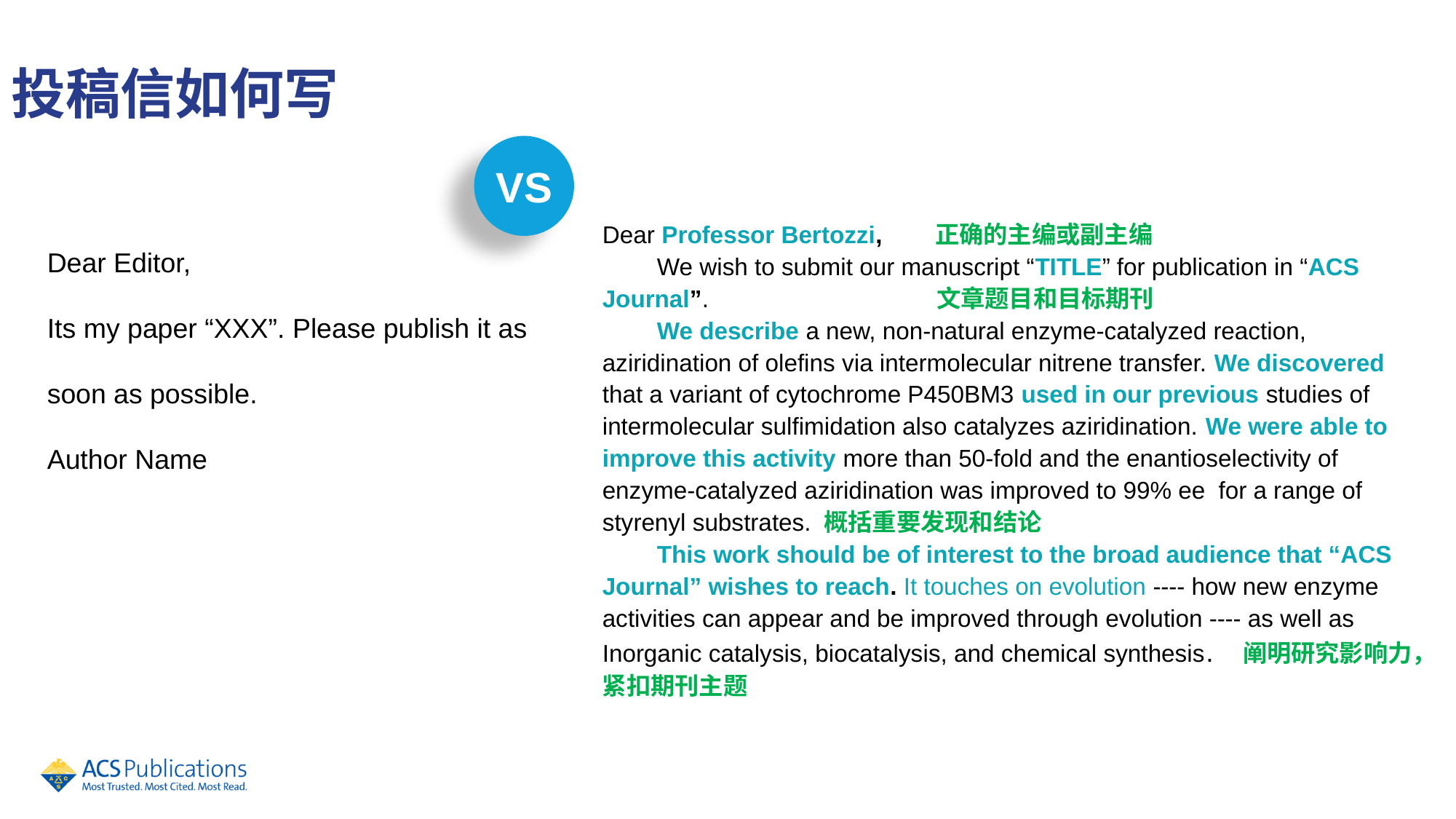

投稿信如何写
VS
Dear Editor,
Its my paper “XXX”. Please publish it as soon as possible.
Author Name
Dear Professor Bertozzi,       正确的主编或副主编
We wish to submit our manuscript “TITLE” for publication in “ACS Journal”.                                 文章题目和目标期刊
We describe a new, non-natural enzyme-catalyzed reaction, aziridination of olefins via intermolecular nitrene transfer. We discovered that a variant of cytochrome P450BM3 used in our previous studies of intermolecular sulfimidation also catalyzes aziridination. We were able to improve this activity more than 50-fold and the enantioselectivity of enzyme-catalyzed aziridination was improved to 99% ee  for a range of styrenyl substrates. 概括重要发现和结论
This work should be of interest to the broad audience that “ACS Journal” wishes to reach. It touches on evolution ---- how new enzyme activities can appear and be improved through evolution ---- as well as Inorganic catalysis, biocatalysis, and chemical synthesis.   阐明研究影响力，紧扣期刊主题